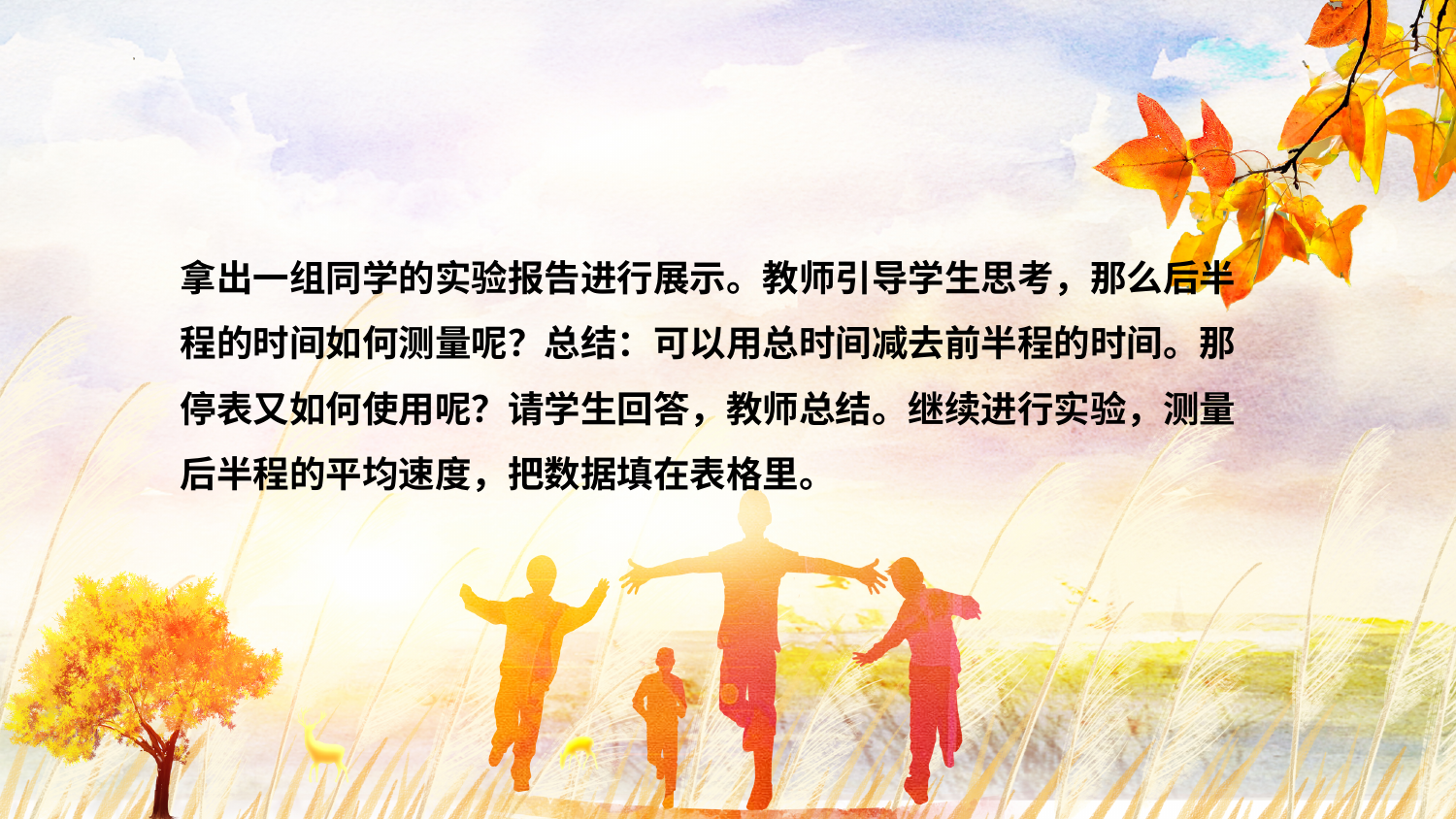

拿出一组同学的实验报告进行展示。教师引导学生思考，那么后半程的时间如何测量呢？总结：可以用总时间减去前半程的时间。那停表又如何使用呢？请学生回答，教师总结。继续进行实验，测量后半程的平均速度，把数据填在表格里。